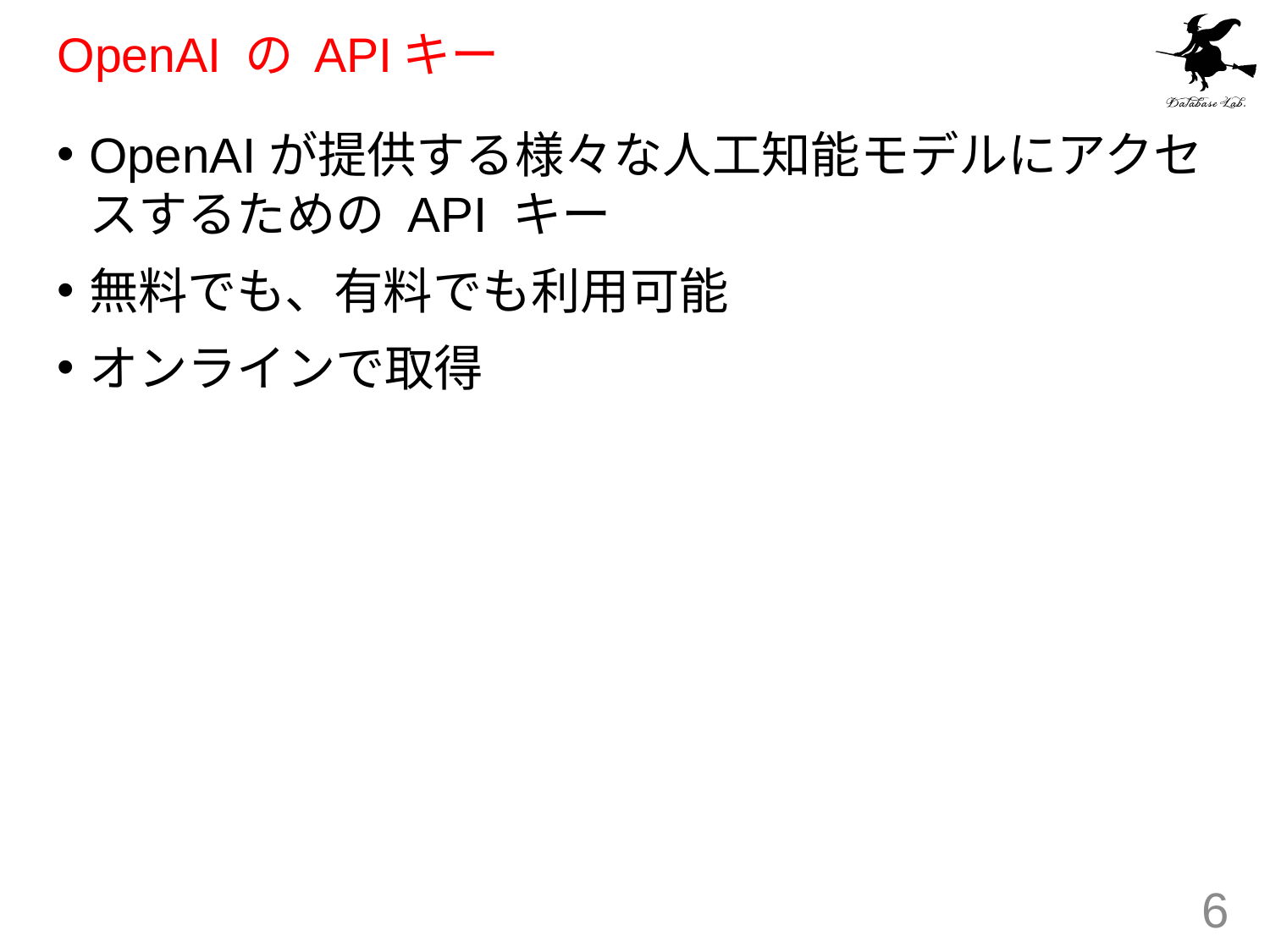

# OpenAI の APIキー
OpenAIが提供する様々な人工知能モデルにアクセスするための API キー
無料でも、有料でも利用可能
オンラインで取得
6